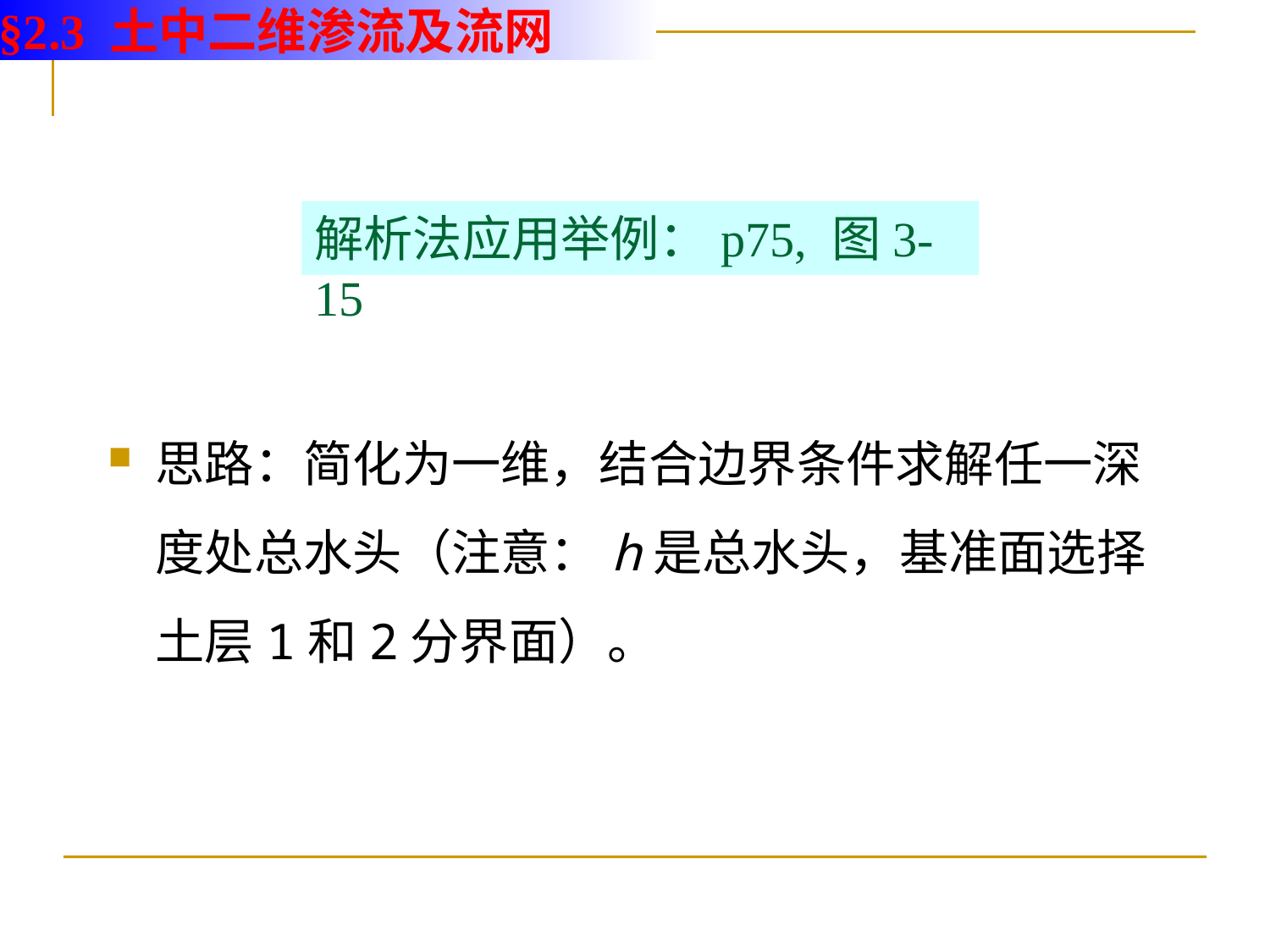

§2.3 土中二维渗流及流网
# 解析法应用举例：p75, 图3-15

思路：简化为一维，结合边界条件求解任一深度处总水头（注意：h是总水头，基准面选择土层1和2分界面）。